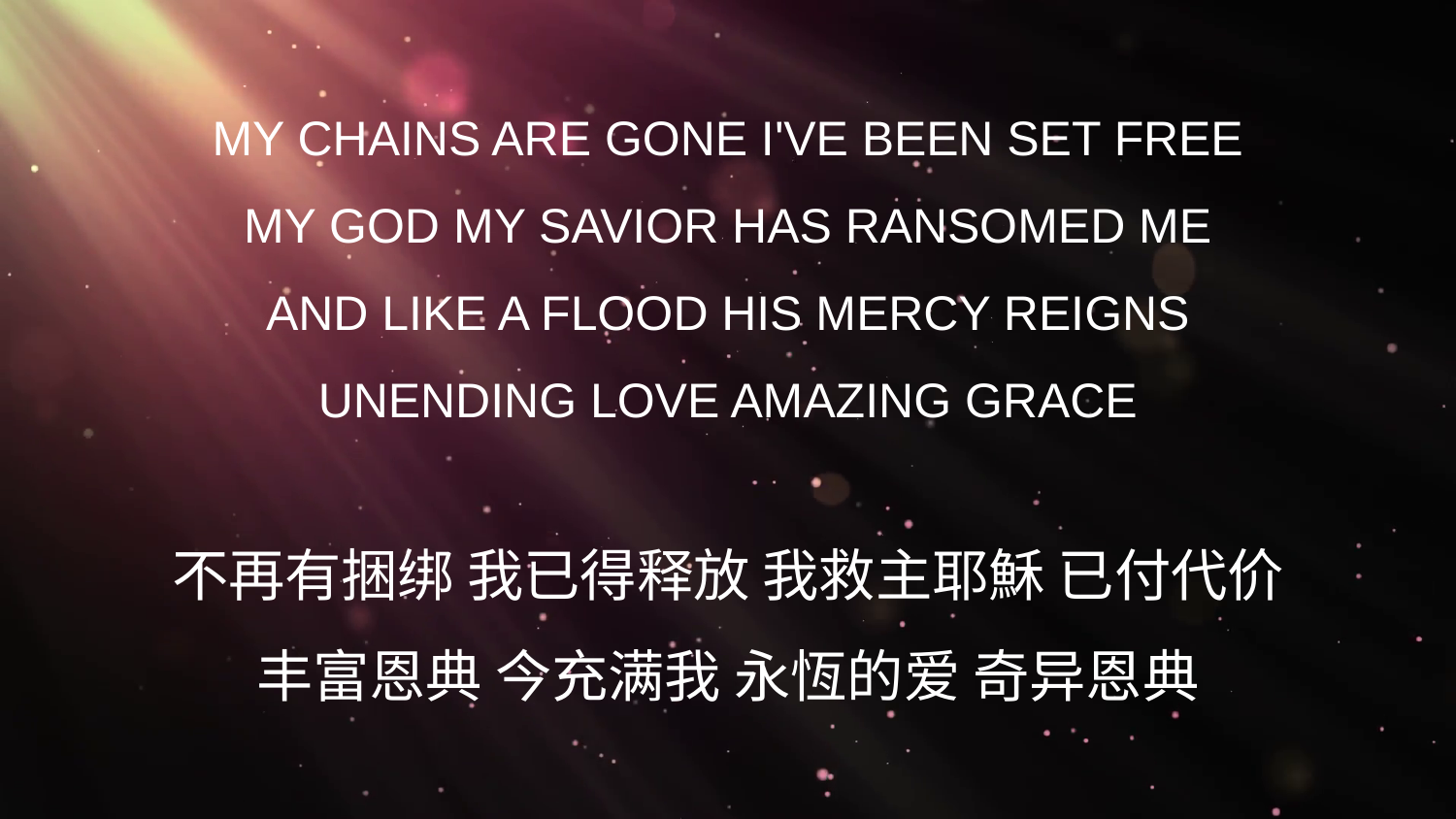

My chains are gone I've been set free
My God my Savior has ransomed me
And like a flood His mercy reigns
Unending love amazing grace

# 不再有捆绑 我已得释放 我救主耶穌 已付代价 丰富恩典 今充满我 永恆的爱 奇异恩典